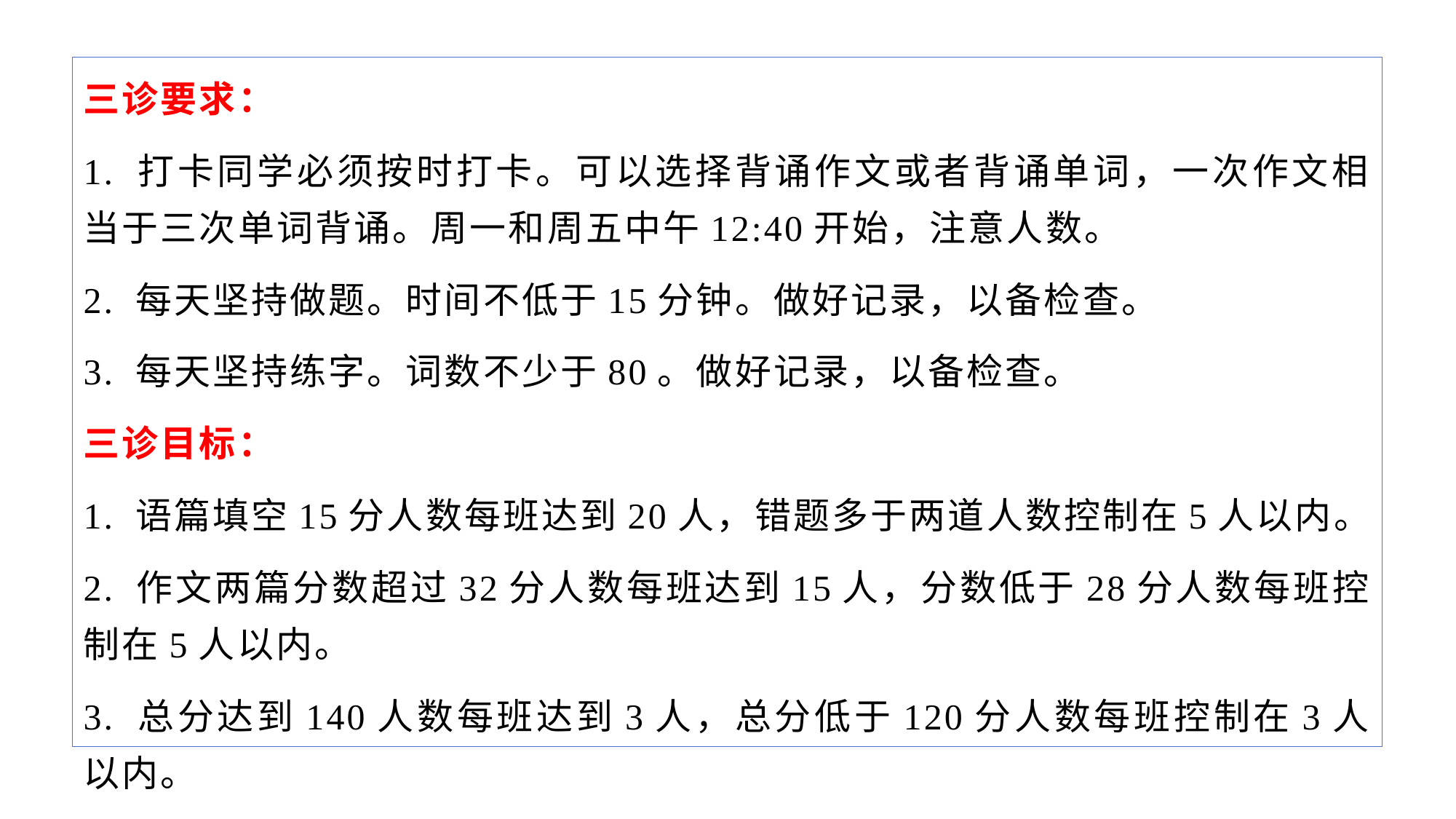

三诊要求：
1. 打卡同学必须按时打卡。可以选择背诵作文或者背诵单词，一次作文相当于三次单词背诵。周一和周五中午12:40开始，注意人数。
2. 每天坚持做题。时间不低于15分钟。做好记录，以备检查。
3. 每天坚持练字。词数不少于80。做好记录，以备检查。
三诊目标：
1. 语篇填空15分人数每班达到20人，错题多于两道人数控制在5人以内。
2. 作文两篇分数超过32分人数每班达到15人，分数低于28分人数每班控制在5人以内。
3. 总分达到140人数每班达到3人，总分低于120分人数每班控制在3人以内。